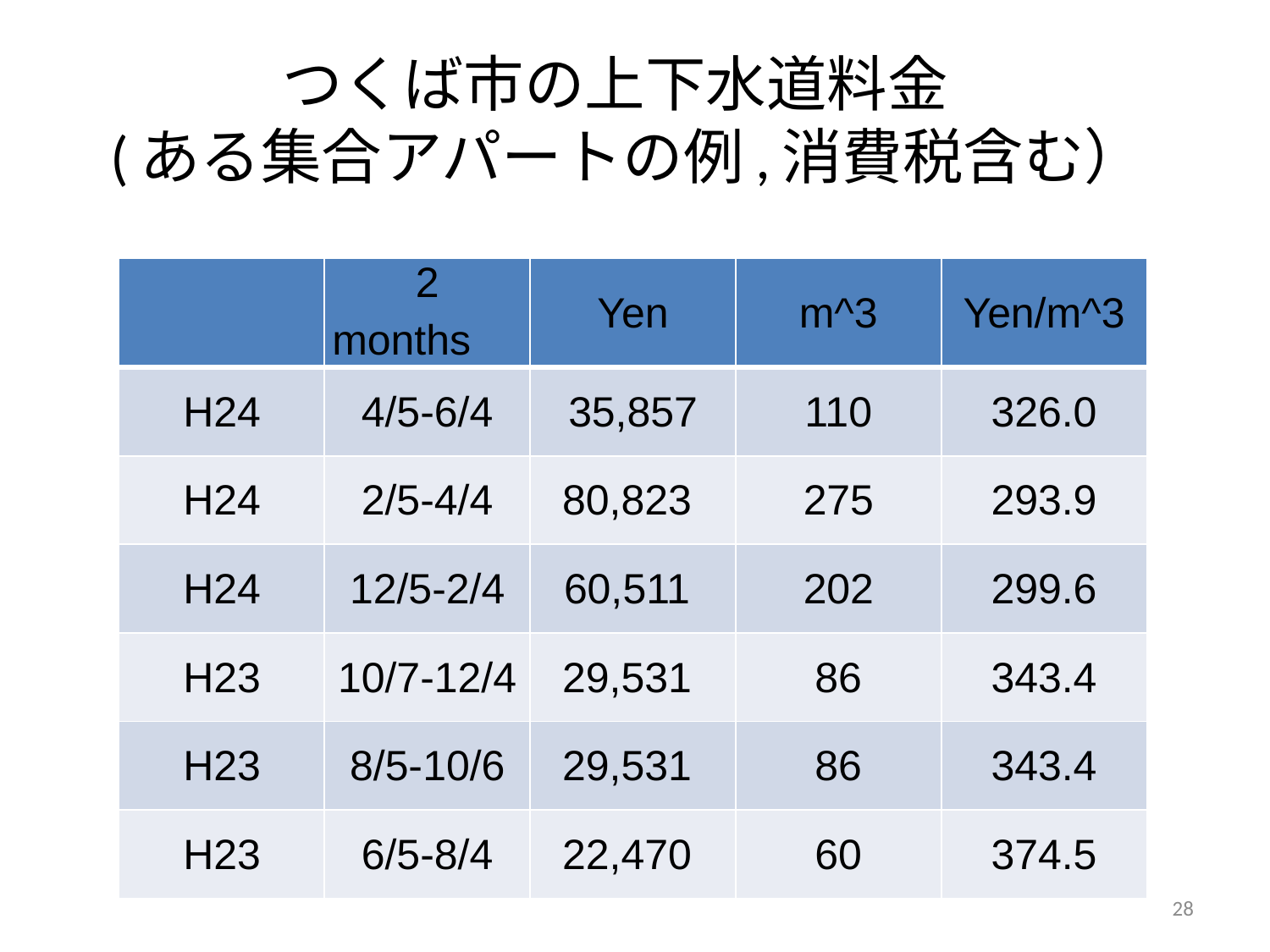

# つくば市の上下水道料金 (ある集合アパートの例,消費税含む）
|  | 2 months | Yen | m^3 | Yen/m^3 |
| --- | --- | --- | --- | --- |
| H24 | 4/5-6/4 | 35,857 | 110 | 326.0 |
| H24 | 2/5-4/4 | 80,823 | 275 | 293.9 |
| H24 | 12/5-2/4 | 60,511 | 202 | 299.6 |
| H23 | 10/7-12/4 | 29,531 | 86 | 343.4 |
| H23 | 8/5-10/6 | 29,531 | 86 | 343.4 |
| H23 | 6/5-8/4 | 22,470 | 60 | 374.5 |
28